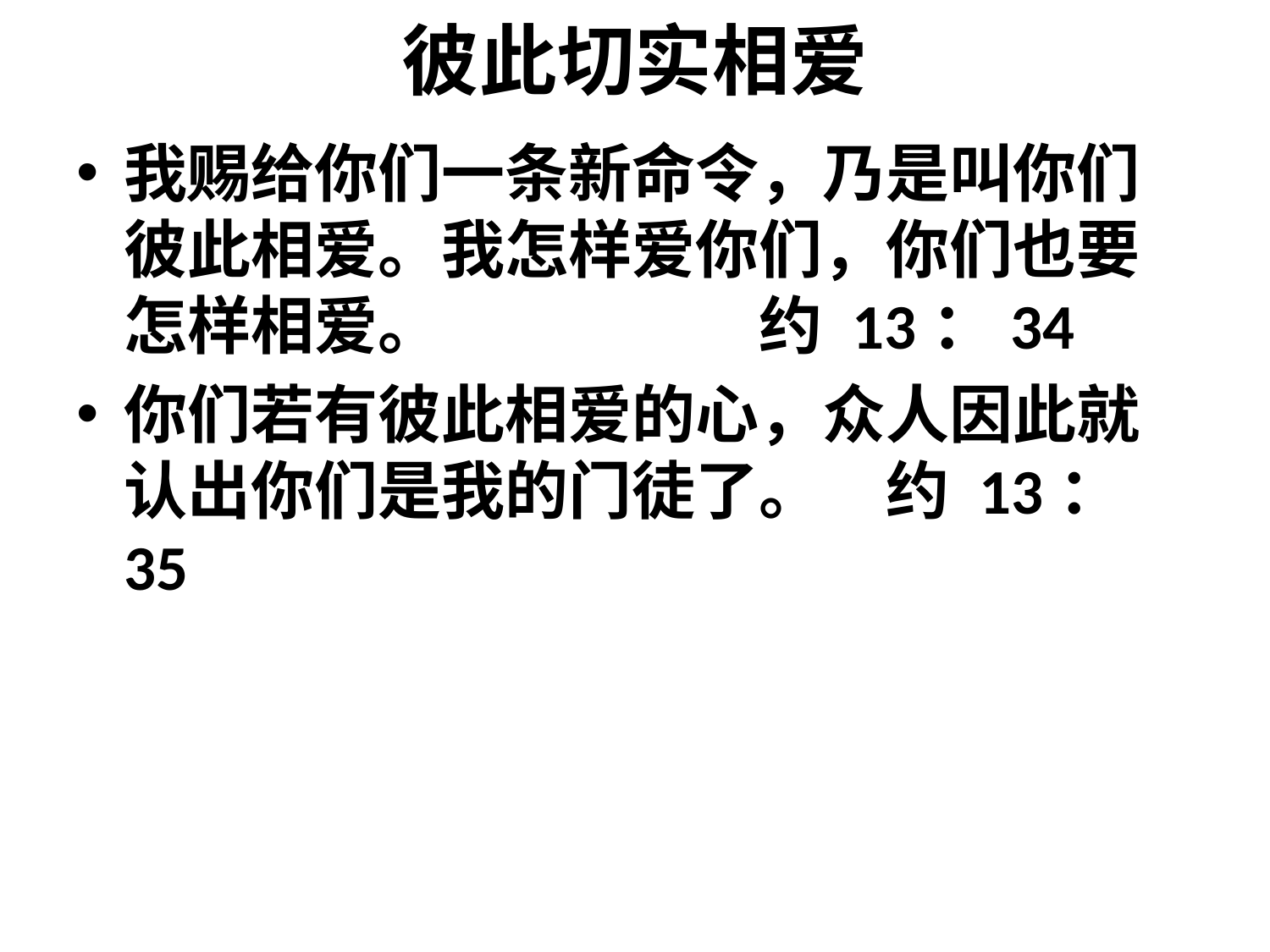

# 彼此切实相爱
我赐给你们一条新命令，乃是叫你们彼此相爱。我怎样爱你们，你们也要怎样相爱。 			约 13：34
你们若有彼此相爱的心，众人因此就认出你们是我的门徒了。	约 13：35